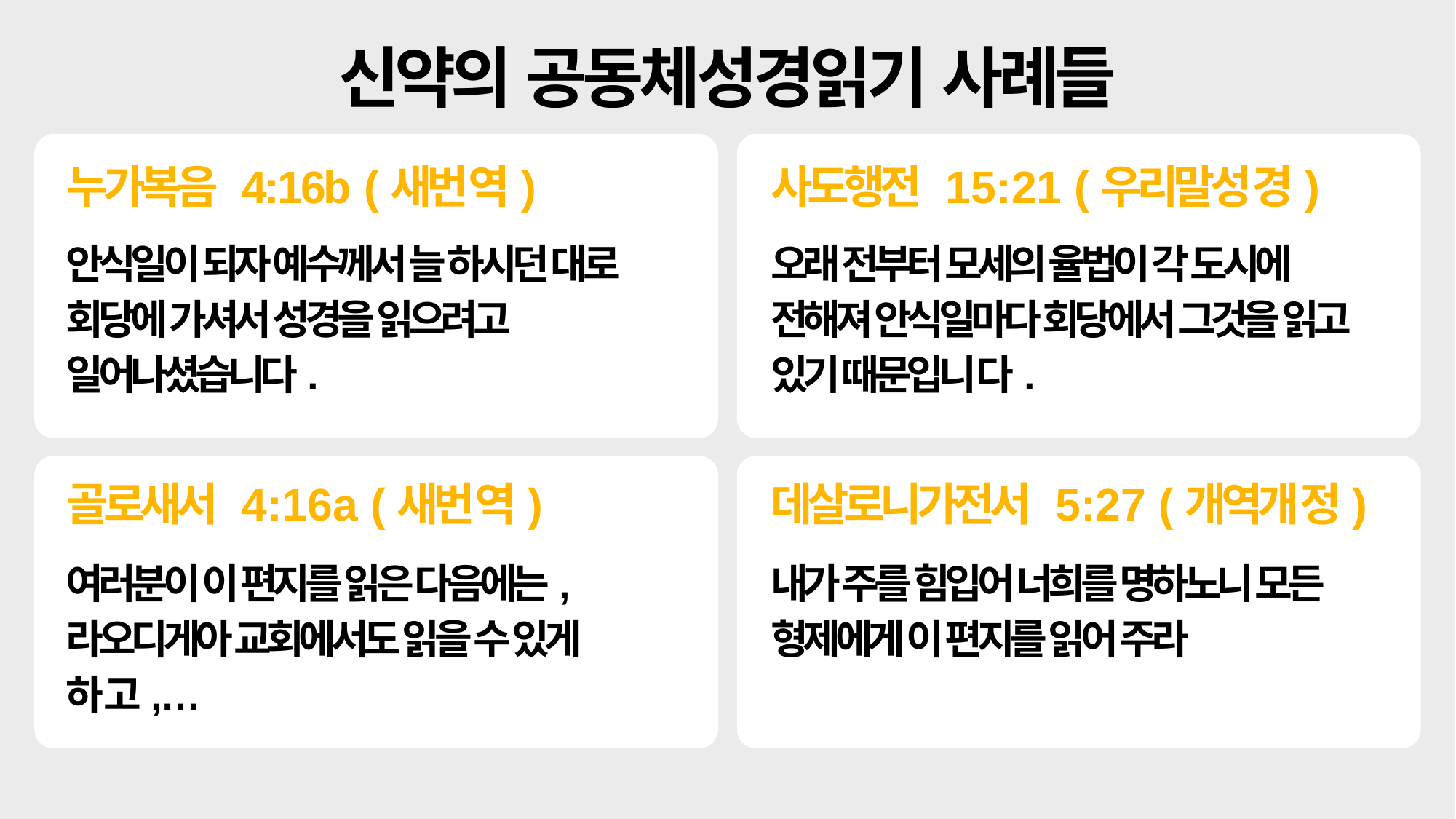

신약의 공동체성경읽기 사례들

누가복음 4:16b (새번역)
사도행전 15:21 (우리말성경)
안식일이 되자 예수께서 늘 하시던 대로 회당에 가셔서 성경을 읽으려고 일어나셨습니다.
오래 전부터 모세의 율법이 각 도시에 전해져 안식일마다 회당에서 그것을 읽고 있기 때문입니다.

골로새서 4:16a (새번역)
데살로니가전서 5:27 (개역개정)
여러분이 이 편지를 읽은 다음에는, 라오디게아 교회에서도 읽을 수 있게 하고,…
내가 주를 힘입어 너희를 명하노니 모든 형제에게 이 편지를 읽어 주라